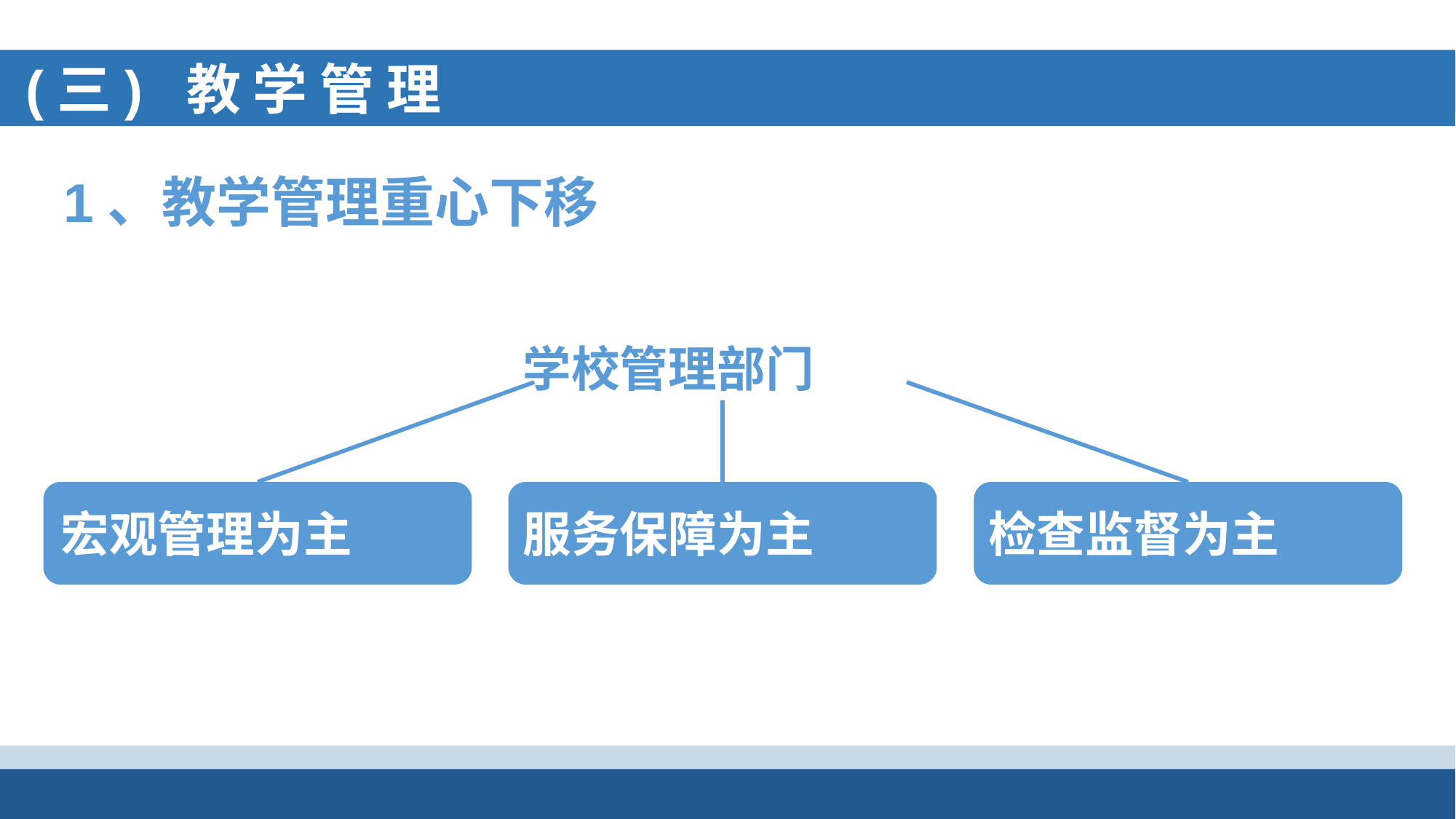

(三)  教 学 管 理
1、教学管理重心下移
学校管理部门

检查监督为主
宏观管理为主
服务保障为主